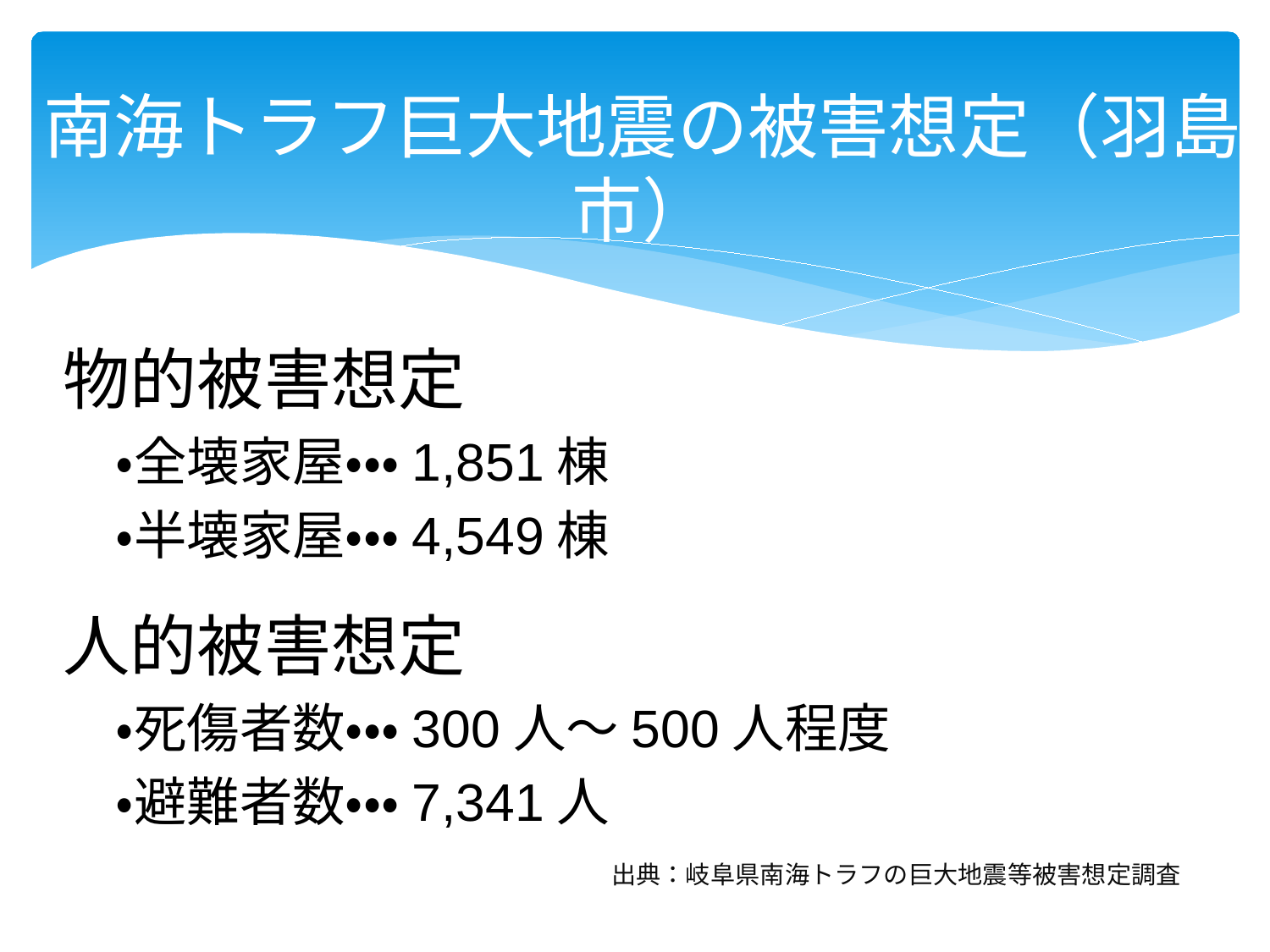

# 南海トラフ巨大地震の被害想定（羽島市）

物的被害想定
　・全壊家屋・・・1,851棟
　・半壊家屋・・・4,549棟

人的被害想定
　・死傷者数・・・300人～500人程度
　・避難者数・・・7,341人
出典：岐阜県南海トラフの巨大地震等被害想定調査